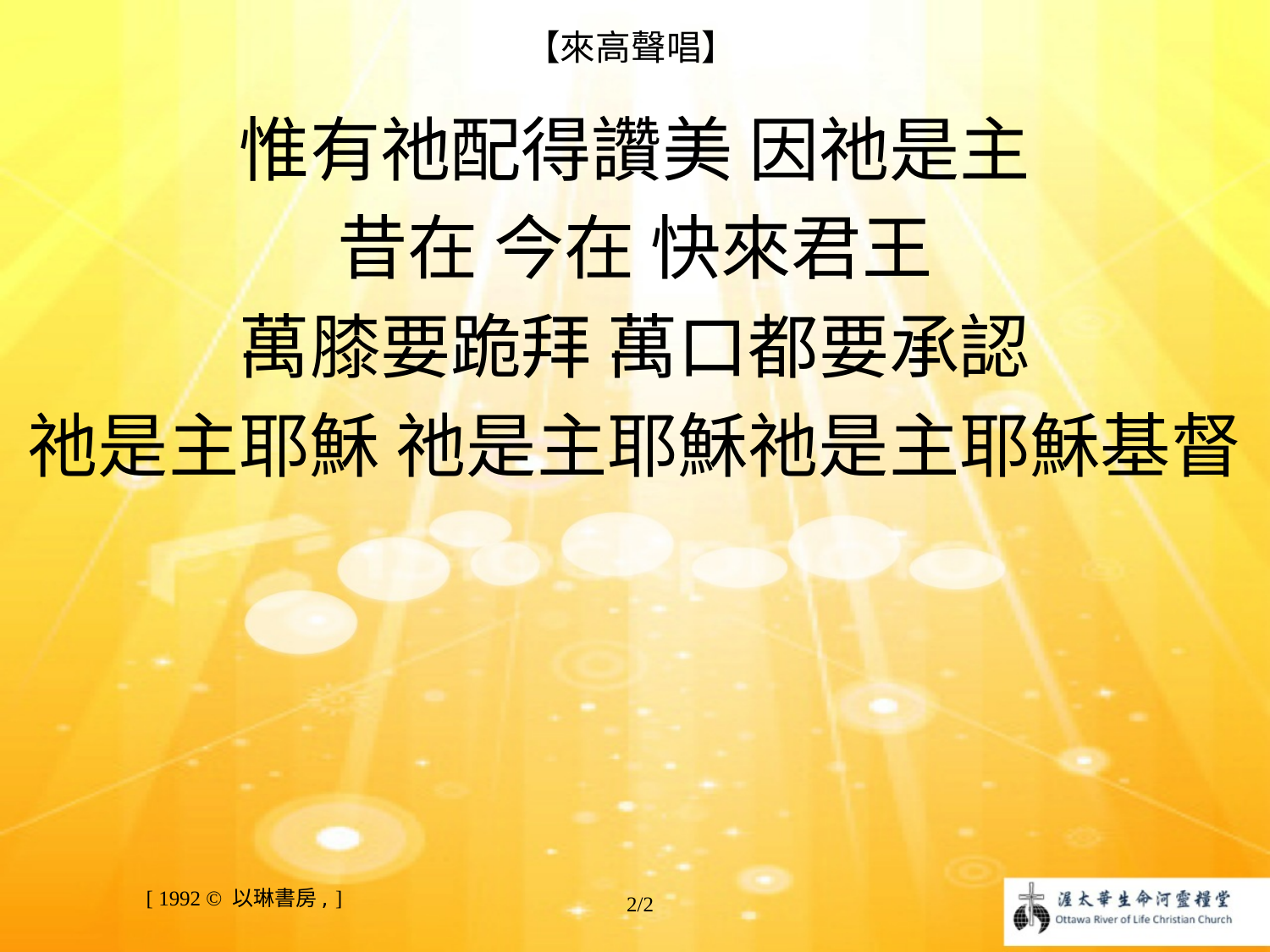

# 【來高聲唱】
惟有祂配得讚美 因祂是主
昔在 今在 快來君王
萬膝要跪拜 萬口都要承認
祂是主耶穌 祂是主耶穌祂是主耶穌基督
[ 1992 © 以琳書房, ]
2/2